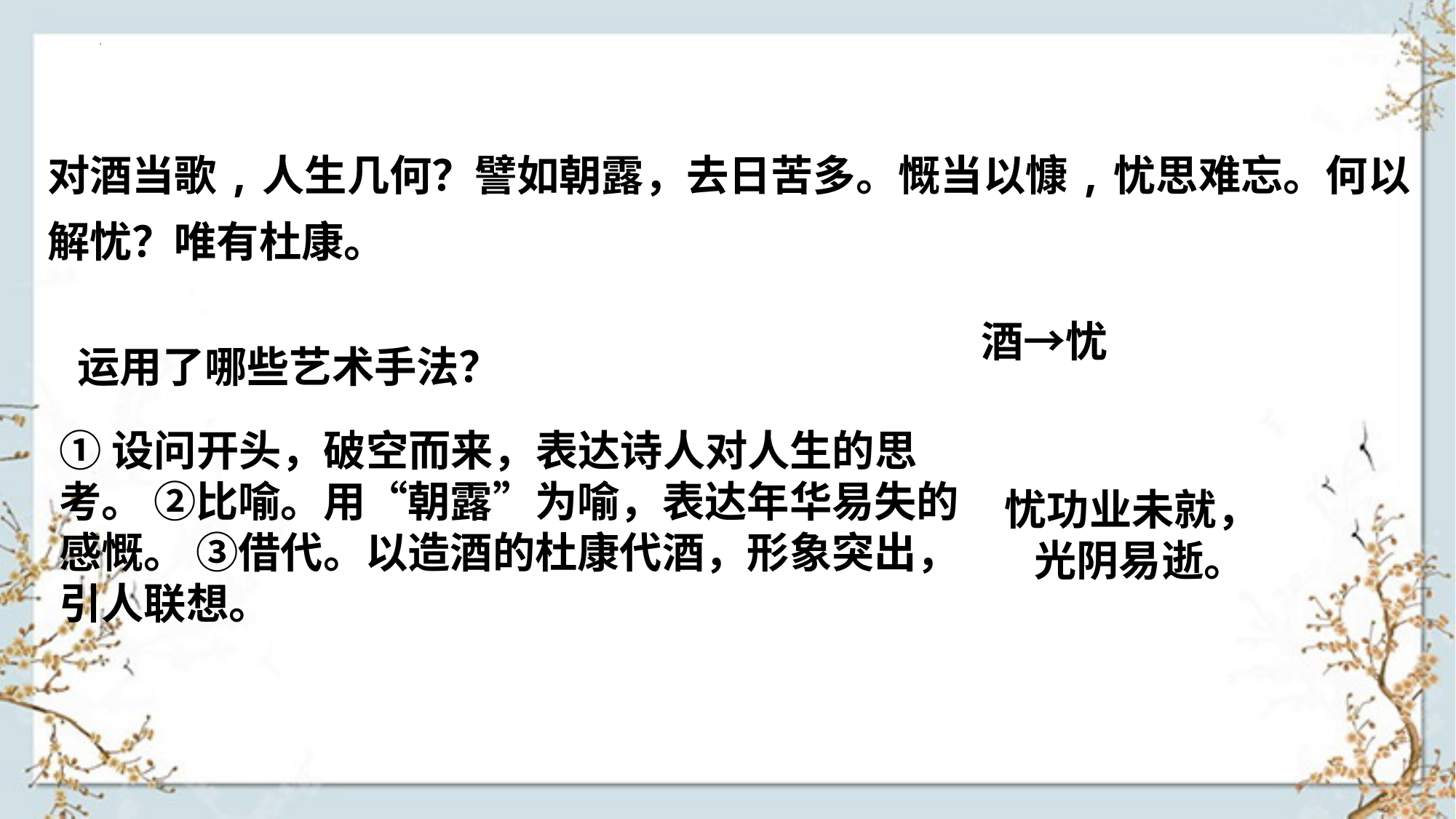

对酒当歌,人生几何？譬如朝露，去日苦多。慨当以慷,忧思难忘。何以解忧？唯有杜康。
酒→忧
运用了哪些艺术手法？
①设问开头，破空而来，表达诗人对人生的思考。 ②比喻。用“朝露”为喻，表达年华易失的感慨。 ③借代。以造酒的杜康代酒，形象突出，引人联想。
忧功业未就，
  光阴易逝。